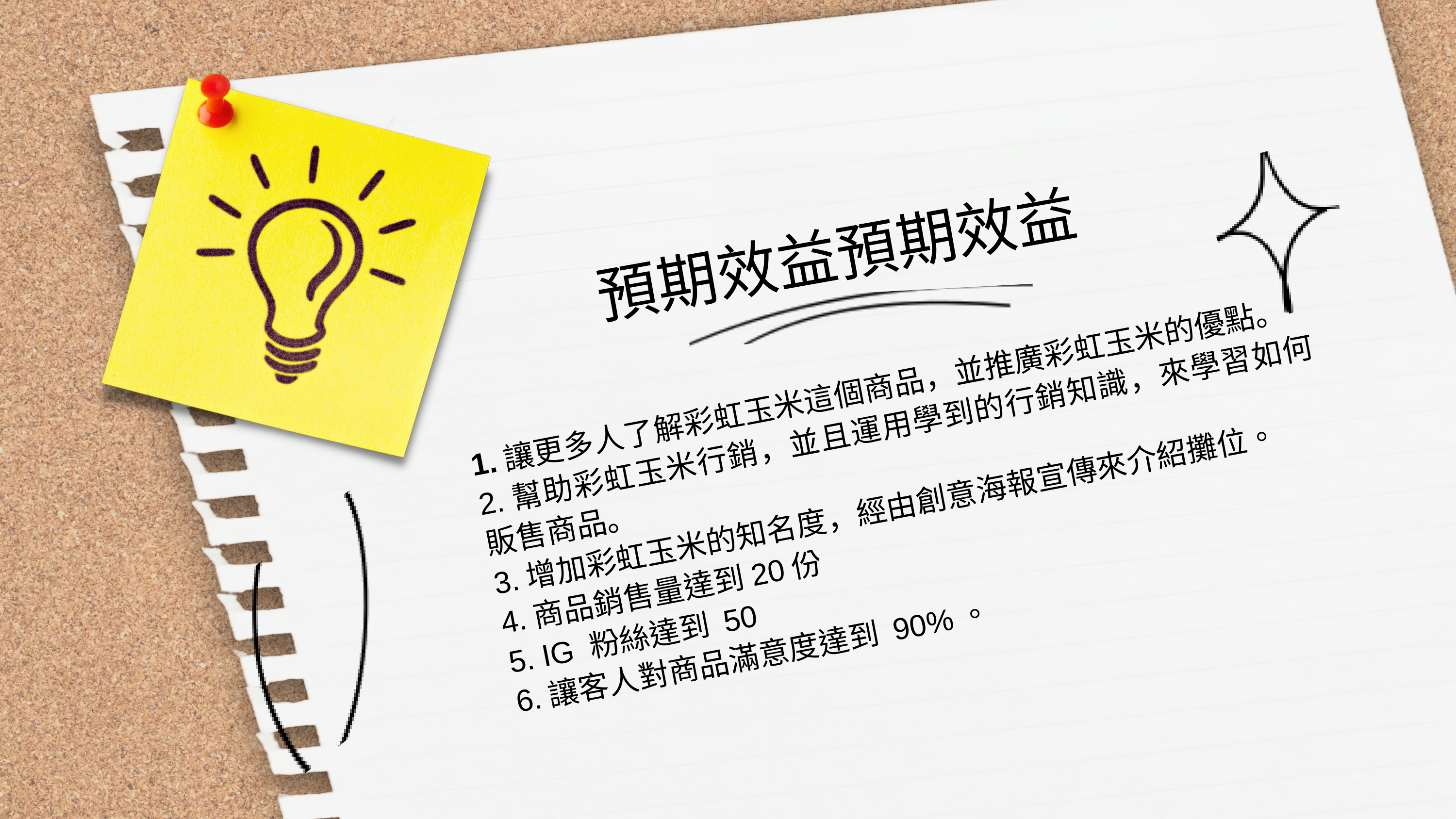

預期效益預期效益

1.讓更多人了解彩虹玉米這個商品，並推廣彩虹玉米的優點。
2.幫助彩虹玉米行銷，並且運用學到的行銷知識，來學習如何販售商品。
3.增加彩虹玉米的知名度，經由創意海報宣傳來介紹攤位。
4.商品銷售量達到20份
5. IG 粉絲達到 50
6.讓客人對商品滿意度達到 90%。